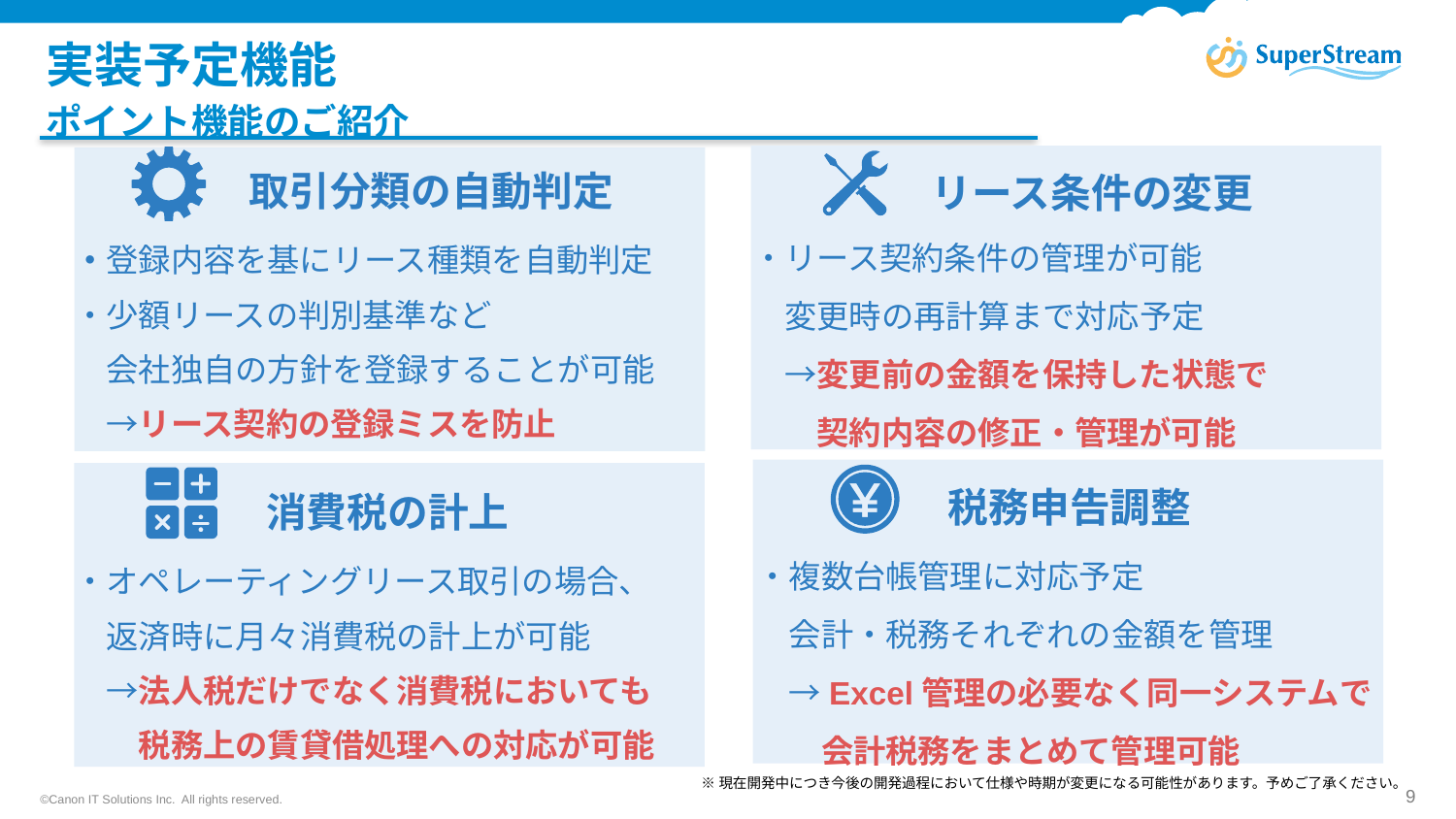

# 実装予定機能
ポイント機能のご紹介

取引分類の自動判定
リース条件の変更
・リース契約条件の管理が可能
　変更時の再計算まで対応予定
　→変更前の金額を保持した状態で
　　契約内容の修正・管理が可能
・登録内容を基にリース種類を自動判定
・少額リースの判別基準など
　会社独自の方針を登録することが可能
　→リース契約の登録ミスを防止

税務申告調整
・複数台帳管理に対応予定
　会計・税務それぞれの金額を管理
　→Excel管理の必要なく同一システムで
　　会計税務をまとめて管理可能

消費税の計上
・オペレーティングリース取引の場合、
　返済時に月々消費税の計上が可能
　→法人税だけでなく消費税においても
　　税務上の賃貸借処理への対応が可能

※現在開発中につき今後の開発過程において仕様や時期が変更になる可能性があります。予めご了承ください。
©Canon IT Solutions Inc.  All rights reserved.
9